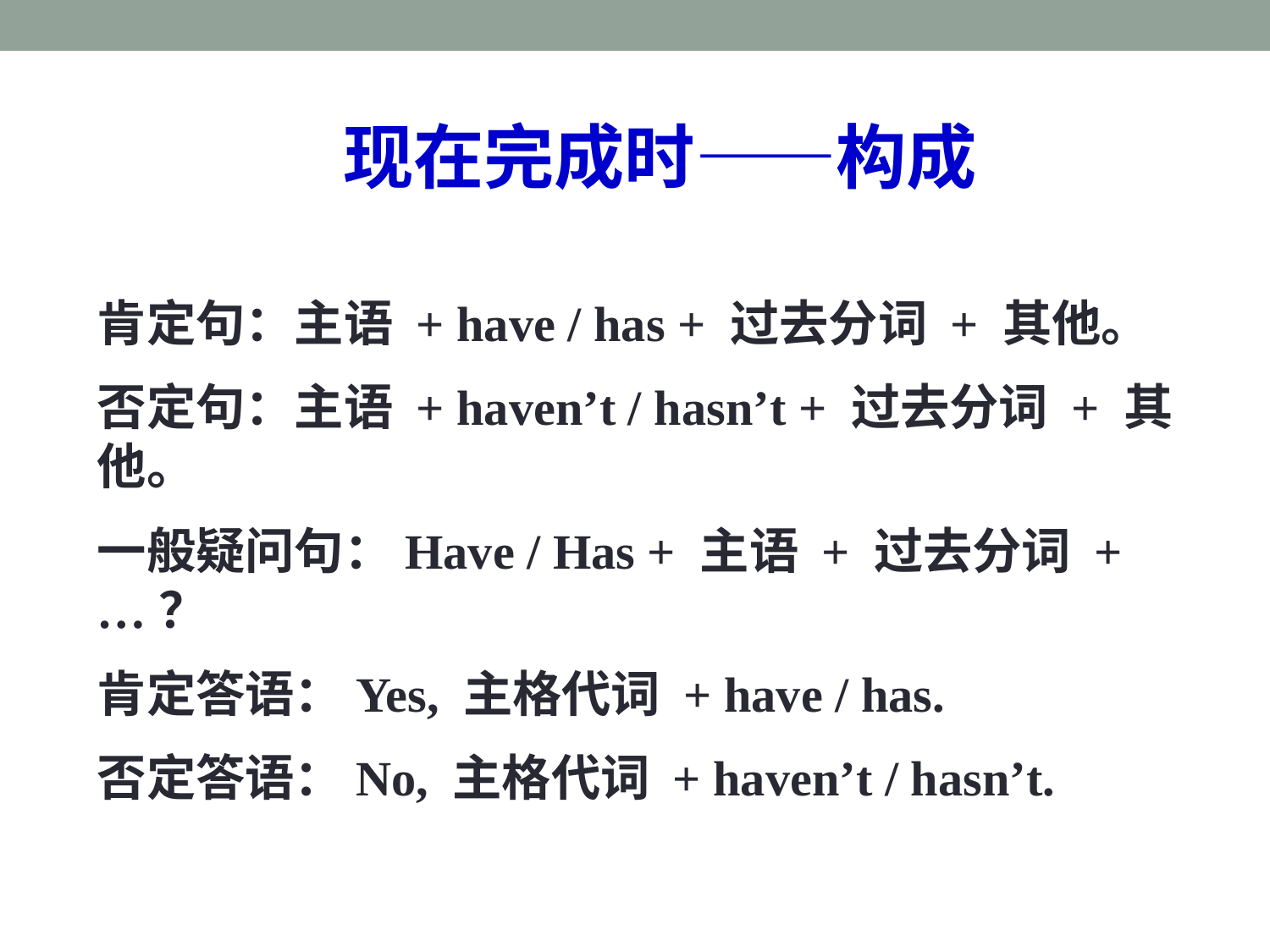

现在完成时——构成
肯定句：主语 + have / has + 过去分词 + 其他。
否定句：主语 + haven’t / hasn’t + 过去分词 + 其他。
一般疑问句：Have / Has + 主语 + 过去分词 + …？
肯定答语：Yes, 主格代词 + have / has.
否定答语：No, 主格代词 + haven’t / hasn’t.